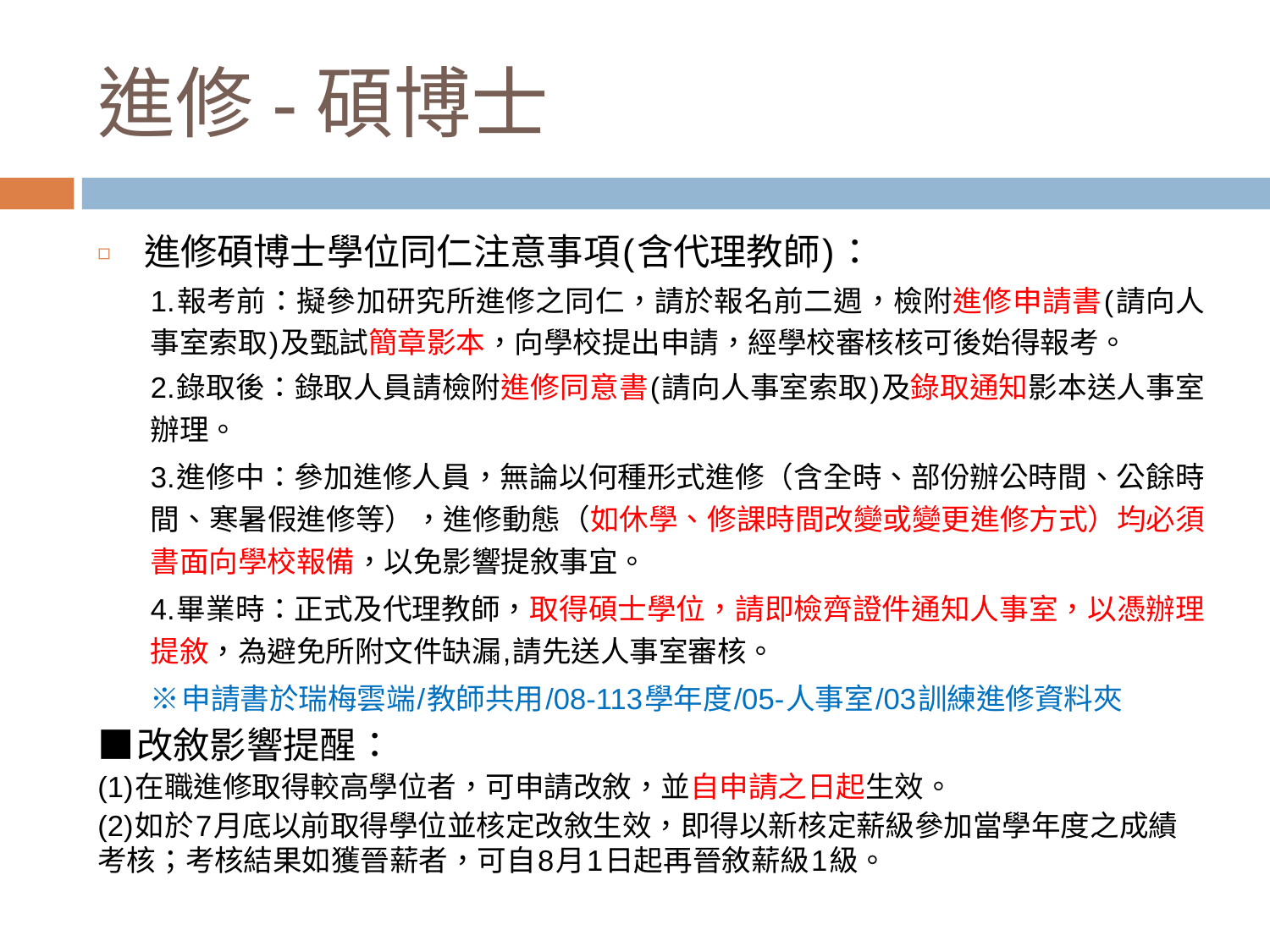

# 進修-碩博士
進修碩博士學位同仁注意事項(含代理教師)：
1.報考前：擬參加研究所進修之同仁，請於報名前二週，檢附進修申請書(請向人事室索取)及甄試簡章影本，向學校提出申請，經學校審核核可後始得報考。
2.錄取後：錄取人員請檢附進修同意書(請向人事室索取)及錄取通知影本送人事室辦理。
3.進修中：參加進修人員，無論以何種形式進修（含全時、部份辦公時間、公餘時間、寒暑假進修等），進修動態（如休學、修課時間改變或變更進修方式）均必須書面向學校報備，以免影響提敘事宜。
4.畢業時：正式及代理教師，取得碩士學位，請即檢齊證件通知人事室，以憑辦理提敘，為避免所附文件缺漏,請先送人事室審核。
※申請書於瑞梅雲端/教師共用/08-113學年度/05-人事室/03訓練進修資料夾
■改敘影響提醒：
(1)在職進修取得較高學位者，可申請改敘，並自申請之日起生效。
(2)如於7月底以前取得學位並核定改敘生效，即得以新核定薪級參加當學年度之成績考核；考核結果如獲晉薪者，可自8月1日起再晉敘薪級1級。